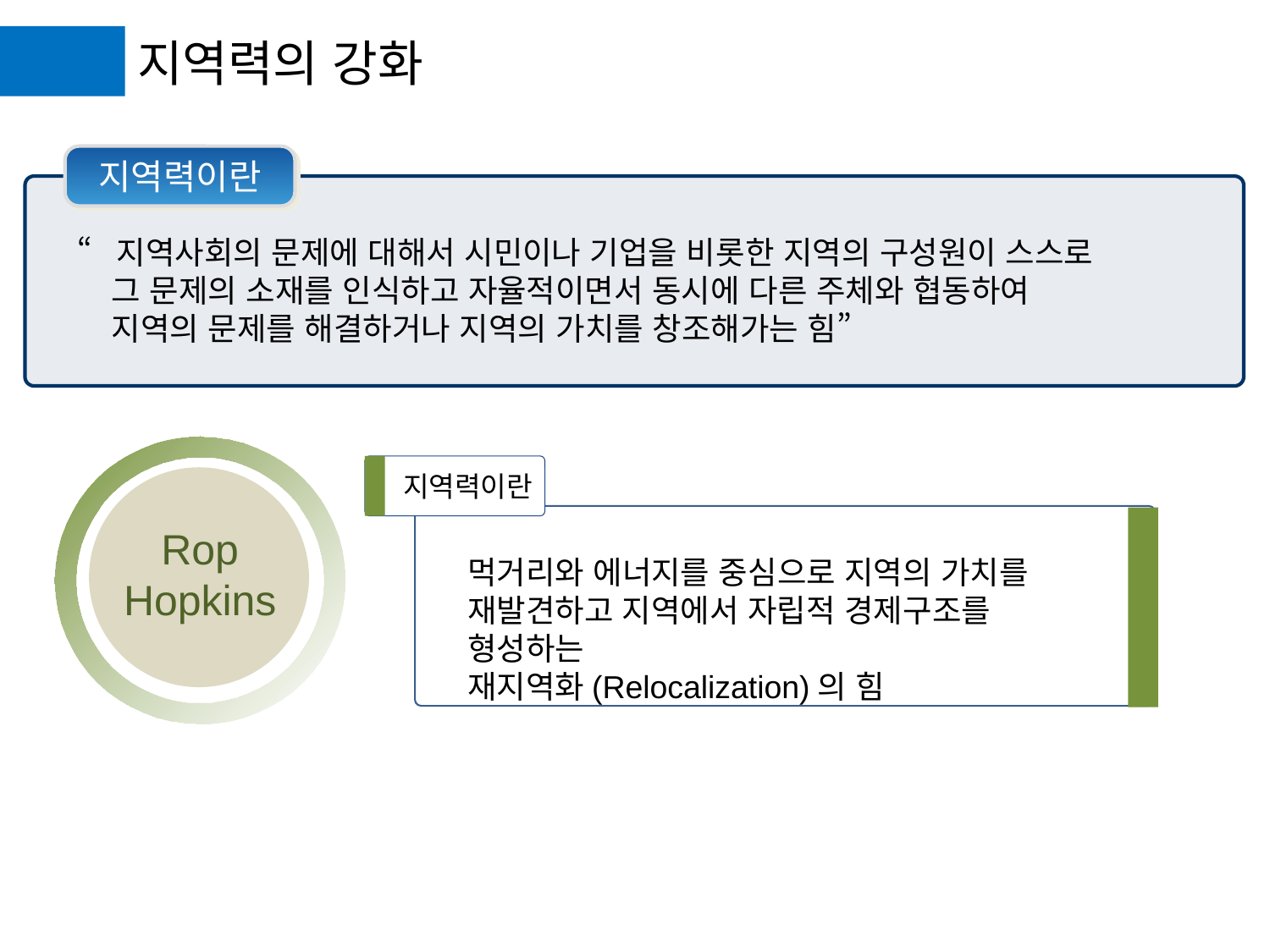

지역력의 강화
지역력이란

“지역사회의 문제에 대해서 시민이나 기업을 비롯한 지역의 구성원이 스스로
   그 문제의 소재를 인식하고 자율적이면서 동시에 다른 주체와 협동하여
   지역의 문제를 해결하거나 지역의 가치를 창조해가는 힘”

지역력이란

Rop Hopkins
먹거리와 에너지를 중심으로 지역의 가치를
재발견하고 지역에서 자립적 경제구조를 형성하는
재지역화(Relocalization)의 힘